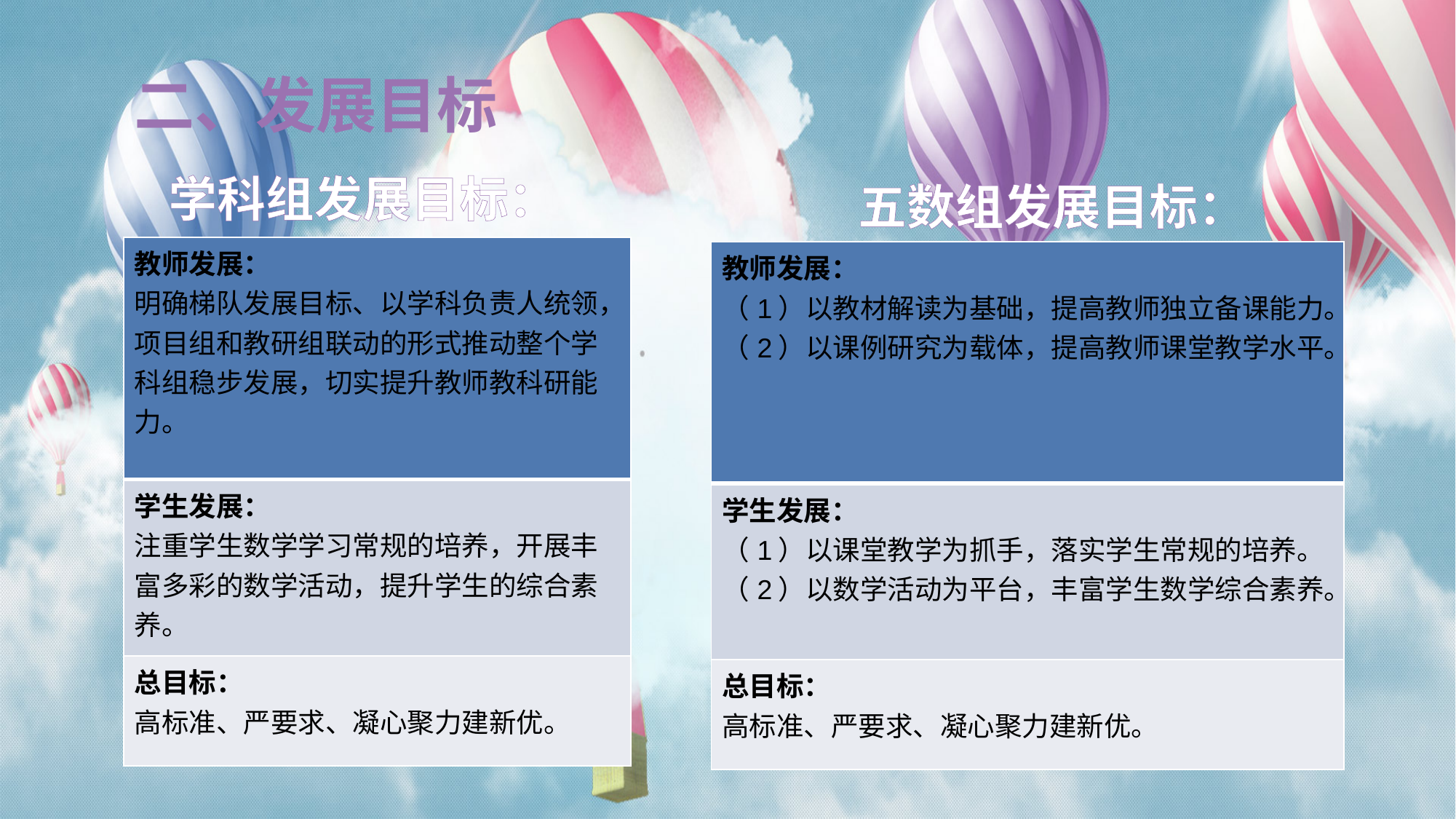

二、发展目标
学科组发展目标：
五数组发展目标：
| 教师发展： 明确梯队发展目标、以学科负责人统领，项目组和教研组联动的形式推动整个学科组稳步发展，切实提升教师教科研能力。 |
| --- |
| 学生发展： 注重学生数学学习常规的培养，开展丰富多彩的数学活动，提升学生的综合素养。 |
| 总目标： 高标准、严要求、凝心聚力建新优。 |
| 教师发展： （1）以教材解读为基础，提高教师独立备课能力。 （2）以课例研究为载体，提高教师课堂教学水平。 |
| --- |
| 学生发展： （1）以课堂教学为抓手，落实学生常规的培养。 （2）以数学活动为平台，丰富学生数学综合素养。 |
| 总目标： 高标准、严要求、凝心聚力建新优。 |